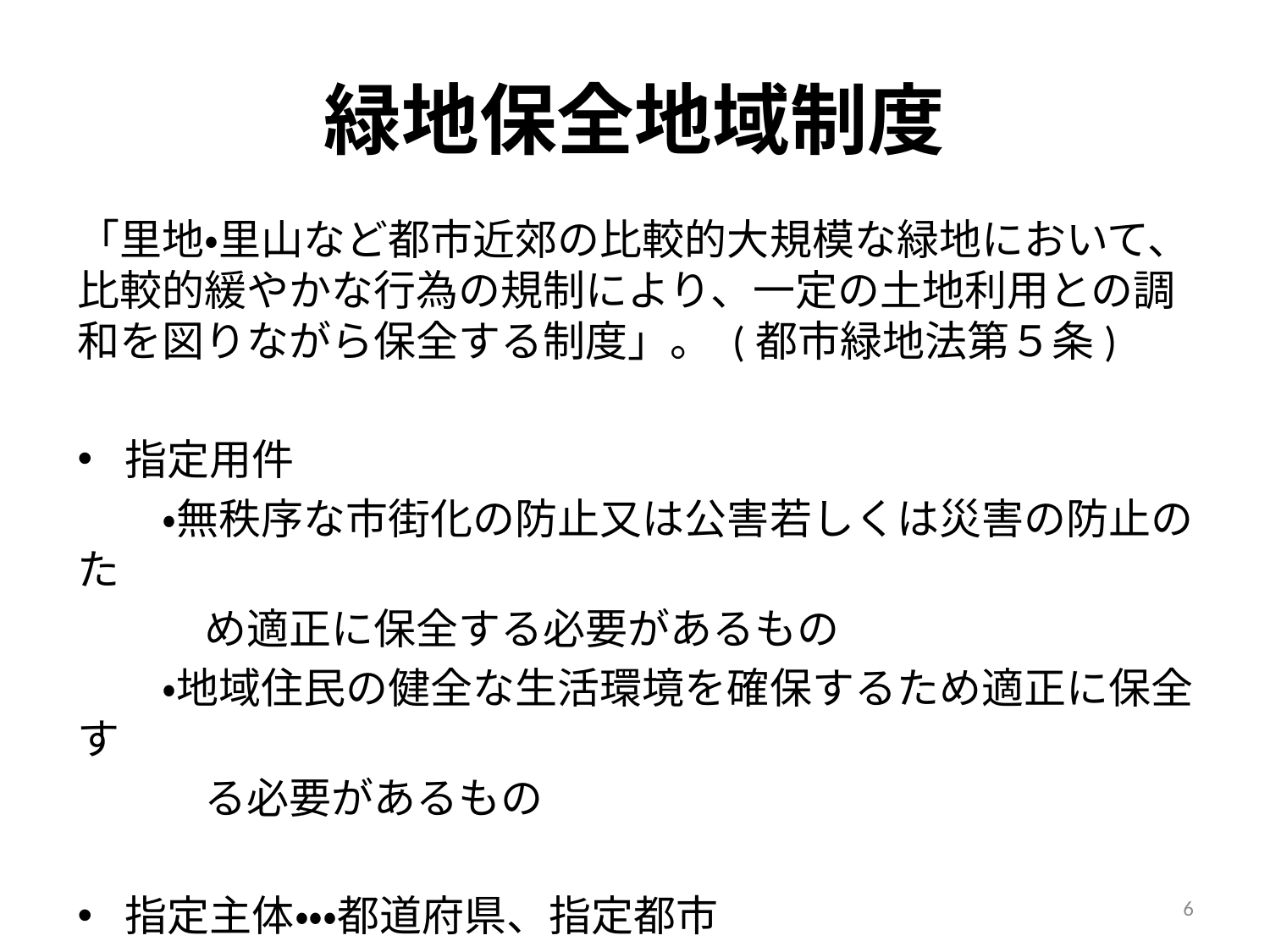

# 緑地保全地域制度
「里地・里山など都市近郊の比較的大規模な緑地において、比較的緩やかな行為の規制により、一定の土地利用との調和を図りながら保全する制度」。 (都市緑地法第５条)

指定用件
　　・無秩序な市街化の防止又は公害若しくは災害の防止のた
　　　め適正に保全する必要があるもの
　　・地域住民の健全な生活環境を確保するため適正に保全す
　　　る必要があるもの

指定主体・・・都道府県、指定都市

6